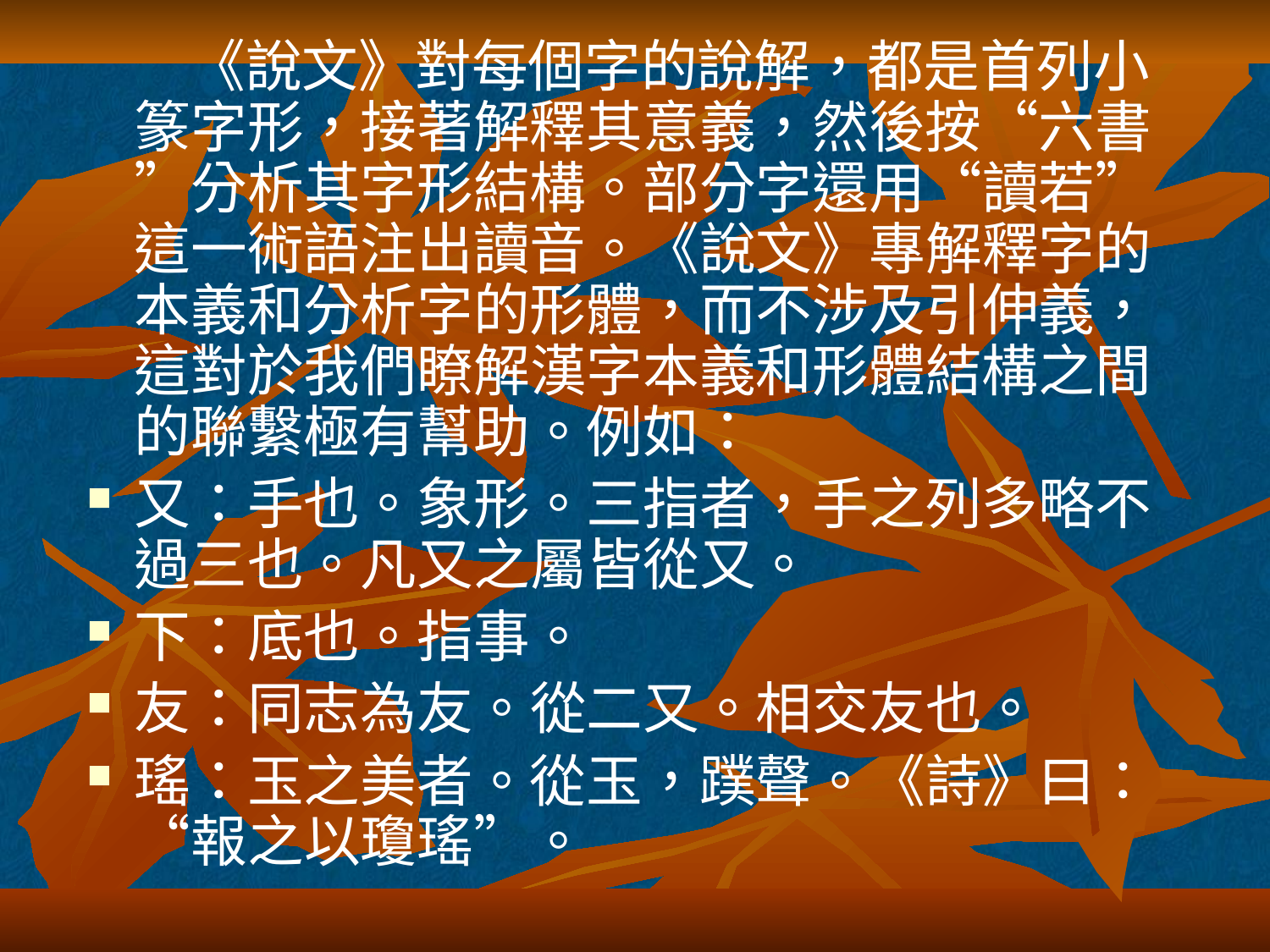

《說文》對每個字的說解，都是首列小篆字形，接著解釋其意義，然後按“六書”分析其字形結構。部分字還用“讀若”這一術語注出讀音。《說文》專解釋字的本義和分析字的形體，而不涉及引伸義，這對於我們瞭解漢字本義和形體結構之間的聯繫極有幫助。例如：
又：手也。象形。三指者，手之列多略不過三也。凡又之屬皆從又。
下：底也。指事。
友：同志為友。從二又。相交友也。
瑤：玉之美者。從玉，蹼聲。《詩》曰：“報之以瓊瑤”。